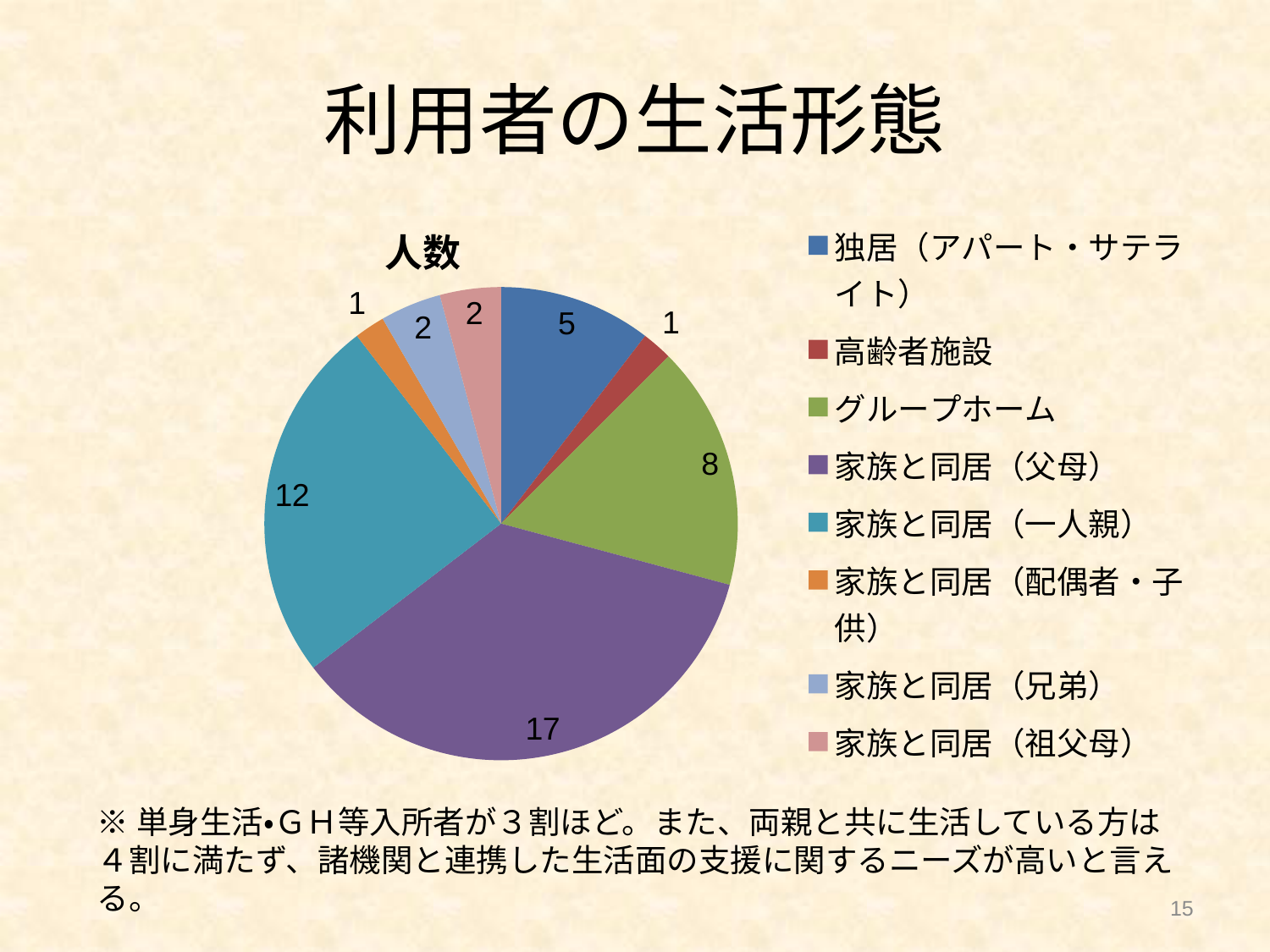

# 利用者の生活形態

### Chart:

| Category | 人数 |
|---|---|
| 独居（アパート・サテライト） | 5.0 |
| 高齢者施設 | 1.0 |
| グループホーム | 8.0 |
| 家族と同居（父母） | 17.0 |
| 家族と同居（一人親） | 12.0 |
| 家族と同居（配偶者・子供） | 1.0 |
| 家族と同居（兄弟） | 2.0 |
| 家族と同居（祖父母） | 2.0 |
※単身生活・ＧＨ等入所者が３割ほど。また、両親と共に生活している方は４割に満たず、諸機関と連携した生活面の支援に関するニーズが高いと言える。
15